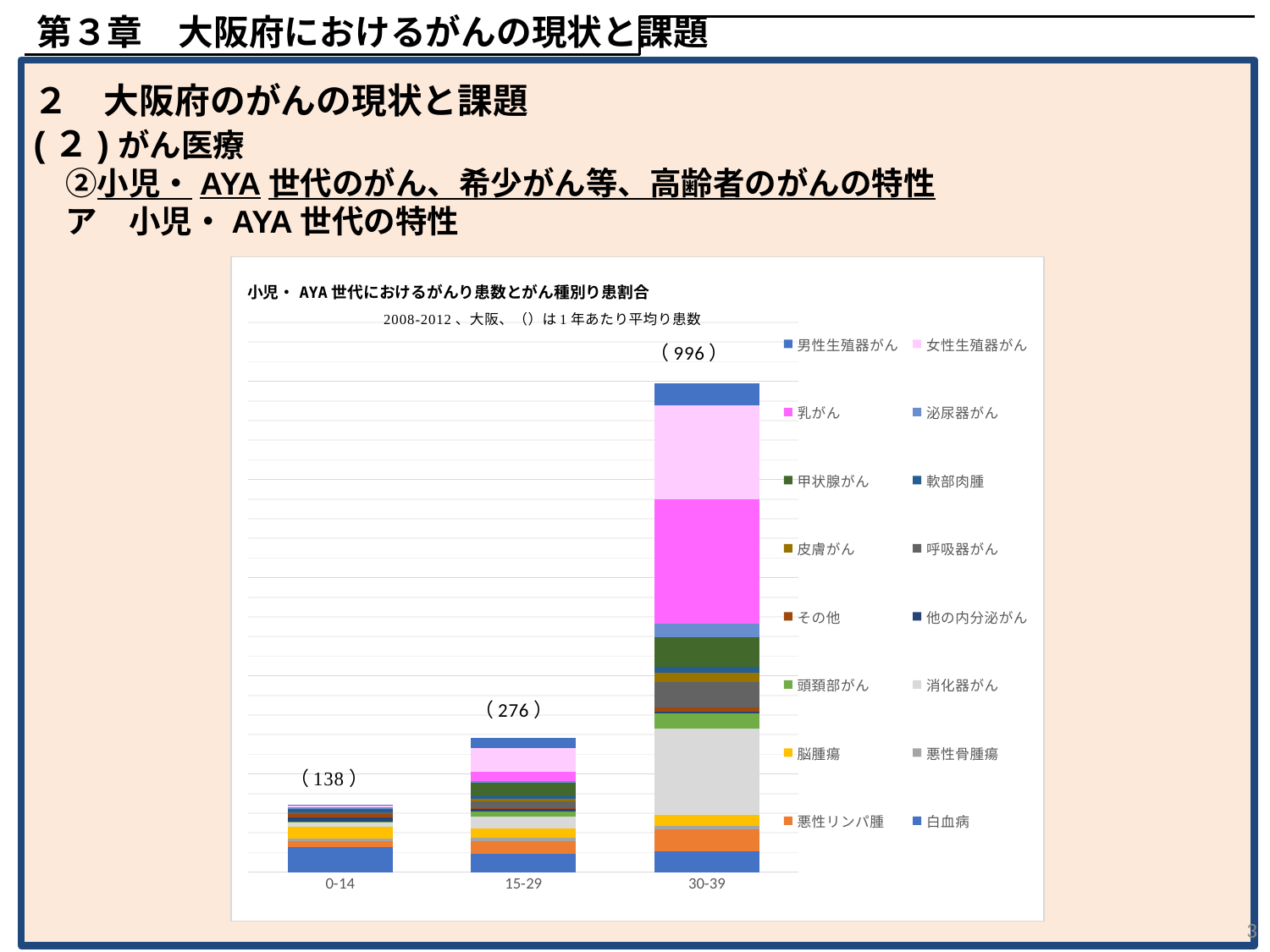

第３章　大阪府におけるがんの現状と課題

２　大阪府のがんの現状と課題
(２)がん医療
　②小児・AYA世代のがん、希少がん等、高齢者のがんの特性
　ア　小児・AYA世代の特性

### Chart

| Category | 白血病 | 悪性リンパ腫 | 悪性骨腫瘍 | 脳腫瘍 | 消化器がん | 頭頚部がん | 他の内分泌がん | その他 | 呼吸器がん | 皮膚がん | 軟部肉腫 | 甲状腺がん | 泌尿器がん | 乳がん | 女性生殖器がん | 男性生殖器がん |
|---|---|---|---|---|---|---|---|---|---|---|---|---|---|---|---|---|
| 0-14 | 254.0 | 65.0 | 25.0 | 120.0 | 41.0 | 7.0 | 44.0 | 39.0 | 10.0 | 0.0 | 32.0 | 5.0 | 19.0 | 0.0 | 15.0 | 12.0 |
| 15-29 | 184.0 | 128.0 | 40.0 | 90.0 | 123.0 | 56.0 | 21.0 | 13.0 | 66.0 | 24.0 | 39.0 | 127.0 | 17.0 | 91.0 | 245.0 | 107.0 |
| 30-39 | 209.0 | 227.0 | 31.0 | 116.0 | 878.0 | 154.0 | 20.0 | 43.0 | 258.0 | 96.0 | 58.0 | 303.0 | 135.0 | 1266.0 | 965.0 | 220.0 |
3